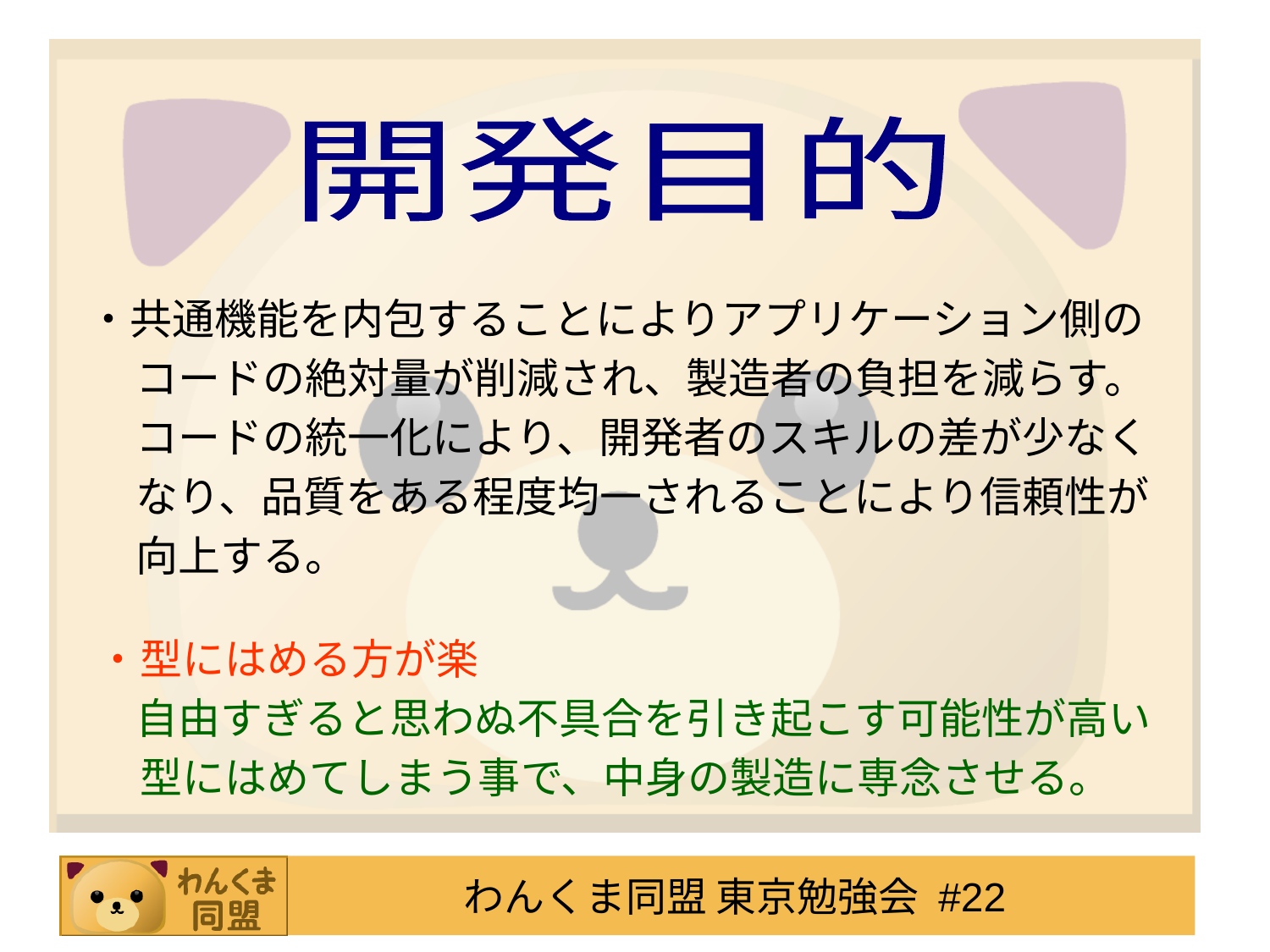

開発目的
・共通機能を内包することによりアプリケーション側の
    コードの絶対量が削減され、製造者の負担を減らす。
    コードの統一化により、開発者のスキルの差が少なく
    なり、品質をある程度均一されることにより信頼性が
    向上する。
・型にはめる方が楽
   自由すぎると思わぬ不具合を引き起こす可能性が高い
　型にはめてしまう事で、中身の製造に専念させる。